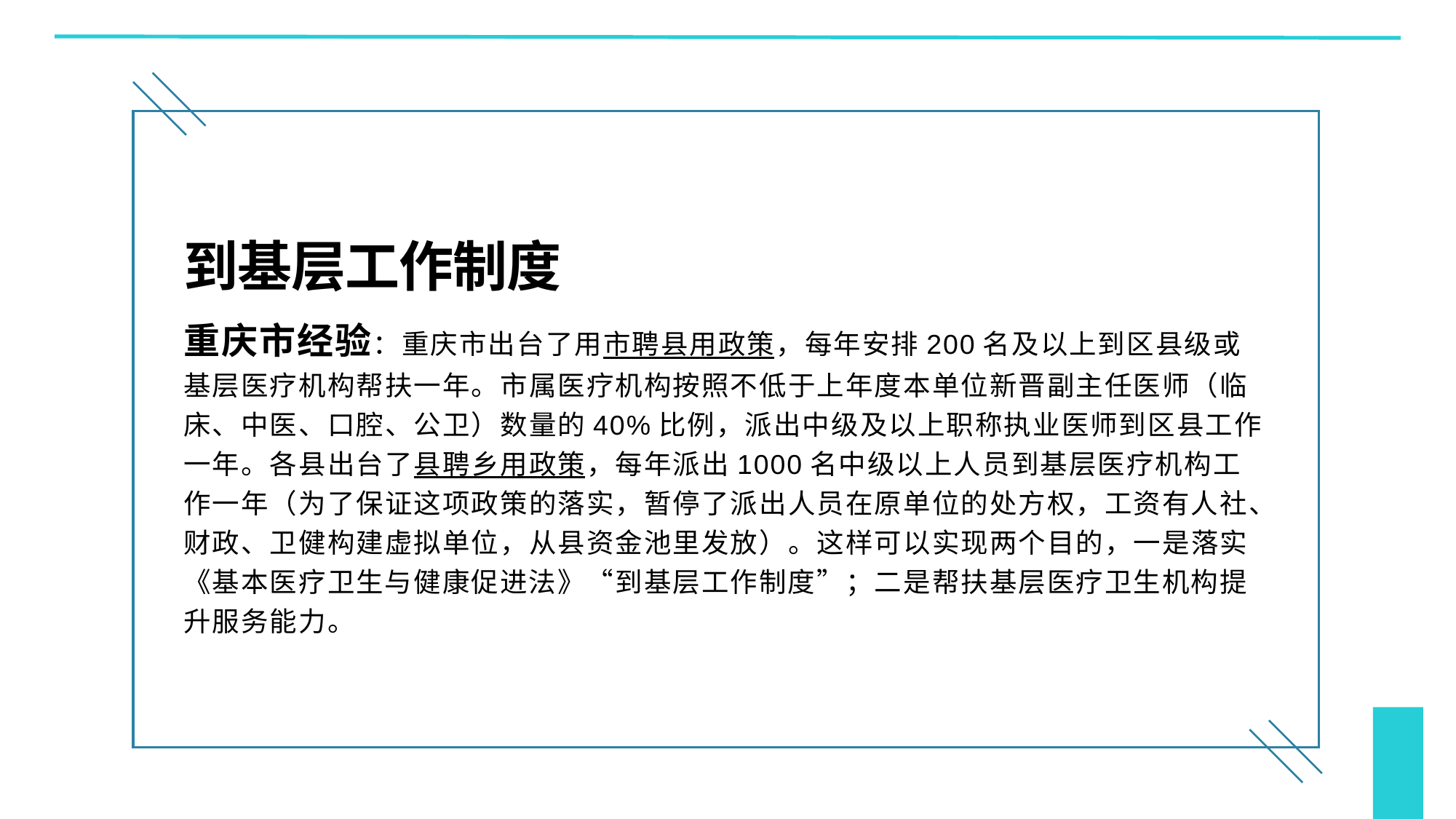

到基层工作制度
重庆市经验：重庆市出台了用市聘县用政策，每年安排200名及以上到区县级或基层医疗机构帮扶一年。市属医疗机构按照不低于上年度本单位新晋副主任医师（临床、中医、口腔、公卫）数量的40%比例，派出中级及以上职称执业医师到区县工作一年。各县出台了县聘乡用政策，每年派出1000名中级以上人员到基层医疗机构工作一年（为了保证这项政策的落实，暂停了派出人员在原单位的处方权，工资有人社、财政、卫健构建虚拟单位，从县资金池里发放）。这样可以实现两个目的，一是落实《基本医疗卫生与健康促进法》“到基层工作制度”；二是帮扶基层医疗卫生机构提升服务能力。